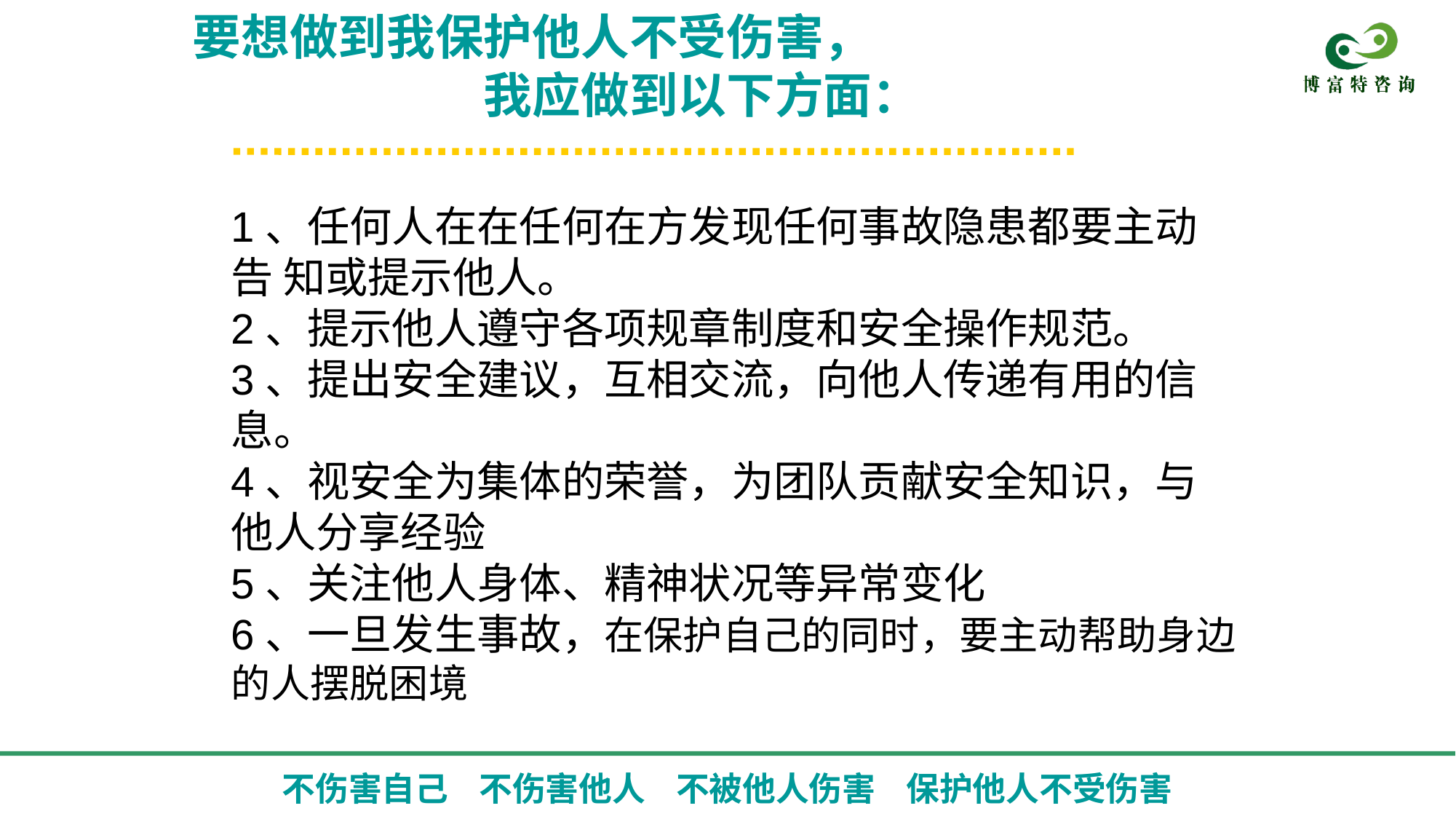

要想做到我保护他人不受伤害，
　　　　　　我应做到以下方面：

1、任何人在在任何在方发现任何事故隐患都要主动告 知或提示他人。
2、提示他人遵守各项规章制度和安全操作规范。
3、提出安全建议，互相交流，向他人传递有用的信息。
4、视安全为集体的荣誉，为团队贡献安全知识，与他人分享经验
5、关注他人身体、精神状况等异常变化
6、一旦发生事故，在保护自己的同时，要主动帮助身边的人摆脱困境
不伤害自己    不伤害他人    不被他人伤害    保护他人不受伤害